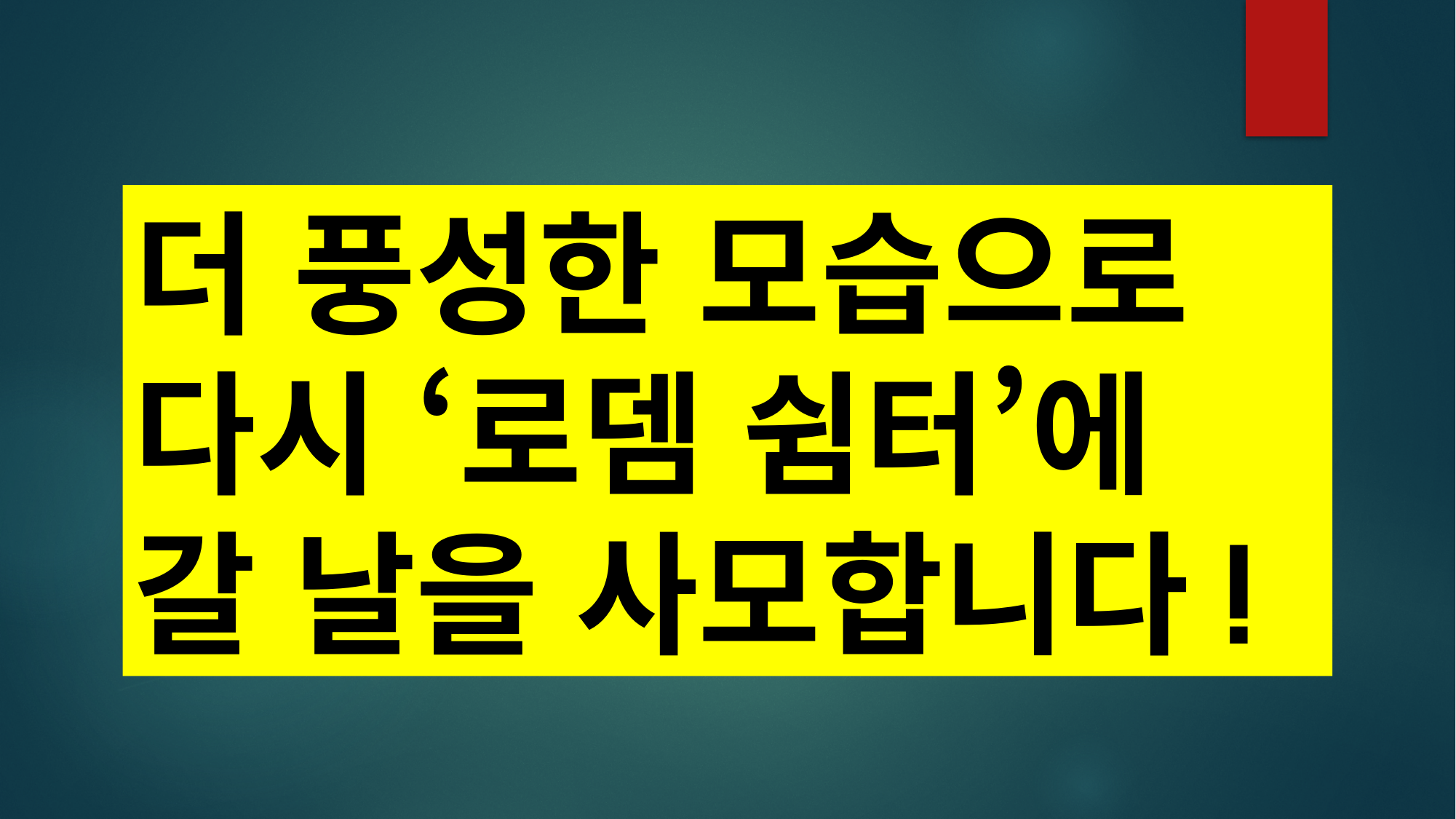

더 풍성한 모습으로 다시 ‘로뎀 쉼터’에
갈 날을 사모합니다!